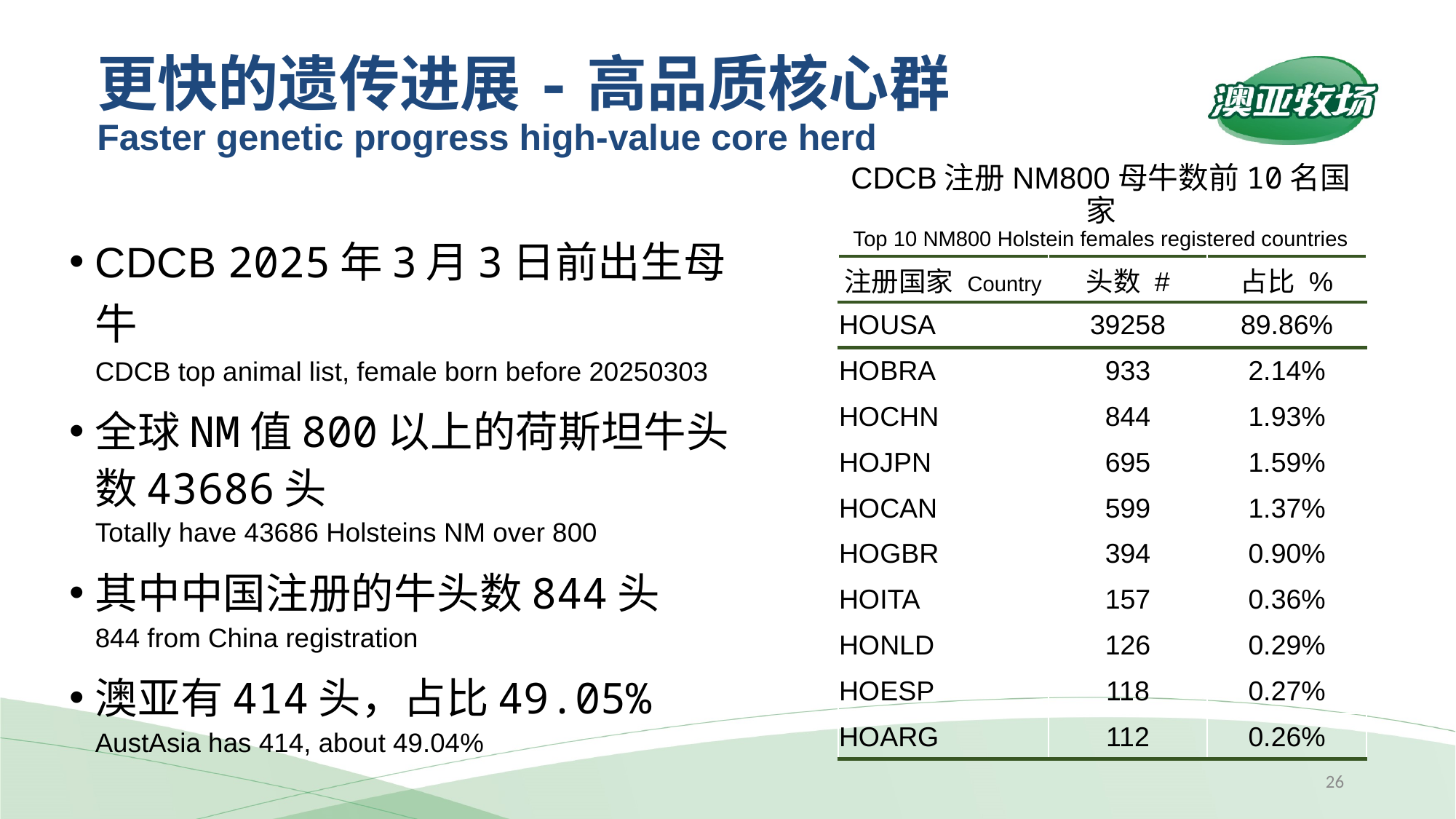

更快的遗传进展-高品质核心群
Faster genetic progress high-value core herd
CDCB注册NM800母牛数前10名国家
Top 10 NM800 Holstein females registered countries
CDCB 2025年3月3日前出生母牛
CDCB top animal list, female born before 20250303
全球NM值800以上的荷斯坦牛头数43686头
Totally have 43686 Holsteins NM over 800
其中中国注册的牛头数844头
844 from China registration
澳亚有414头，占比49.05%
AustAsia has 414, about 49.04%
| 注册国家 Country | 头数 # | 占比 % |
| --- | --- | --- |
| HOUSA | 39258 | 89.86% |
| HOBRA | 933 | 2.14% |
| HOCHN | 844 | 1.93% |
| HOJPN | 695 | 1.59% |
| HOCAN | 599 | 1.37% |
| HOGBR | 394 | 0.90% |
| HOITA | 157 | 0.36% |
| HONLD | 126 | 0.29% |
| HOESP | 118 | 0.27% |
| HOARG | 112 | 0.26% |
26